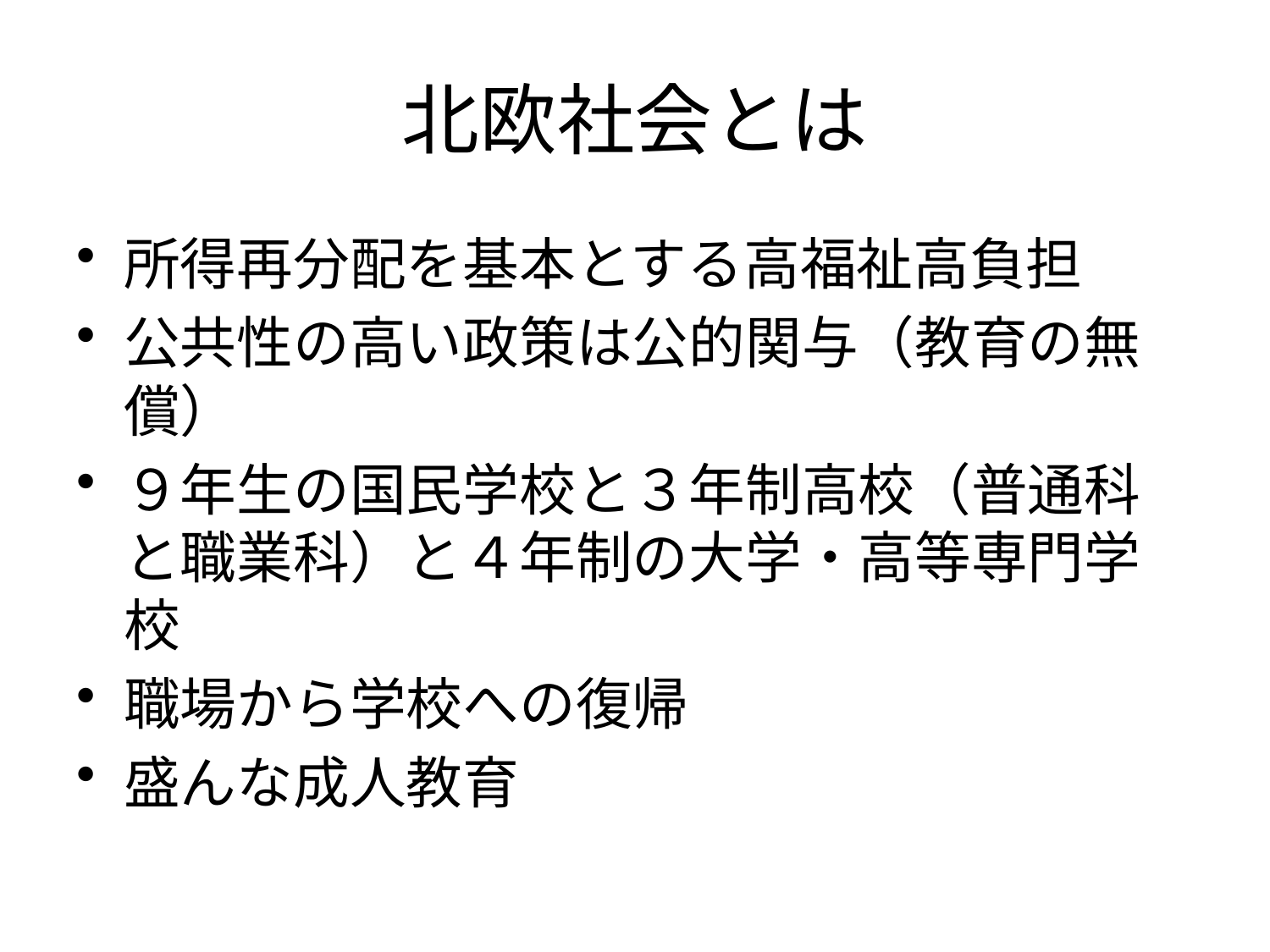

# 北欧社会とは
所得再分配を基本とする高福祉高負担
公共性の高い政策は公的関与（教育の無償）
９年生の国民学校と３年制高校（普通科と職業科）と４年制の大学・高等専門学校
職場から学校への復帰
盛んな成人教育